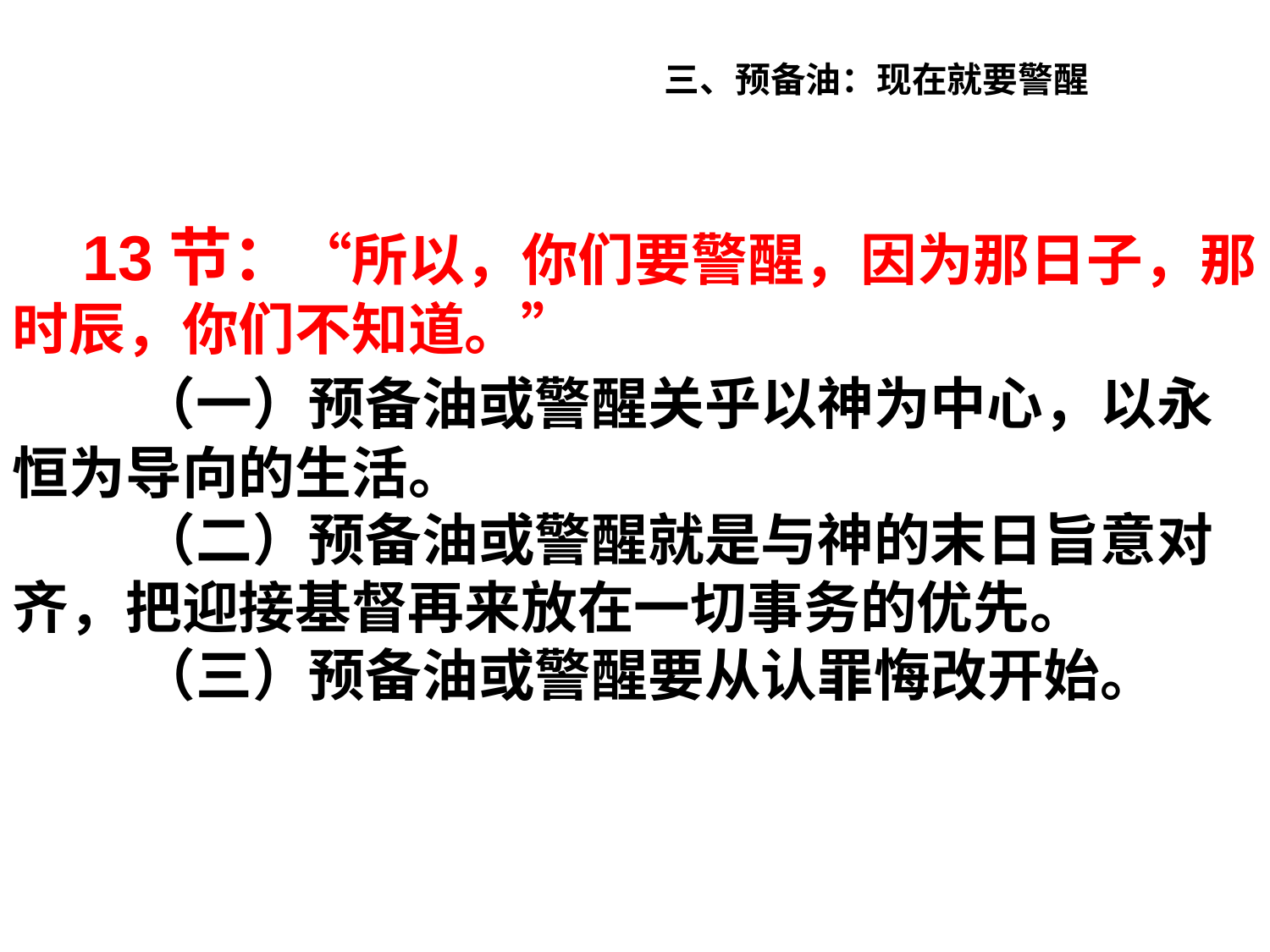

# 三、预备油：现在就要警醒

    13节：“所以，你们要警醒，因为那日子，那时辰，你们不知道。”
	（一）预备油或警醒关乎以神为中心，以永恒为导向的生活。
	（二）预备油或警醒就是与神的末日旨意对齐，把迎接基督再来放在一切事务的优先。
	（三）预备油或警醒要从认罪悔改开始。